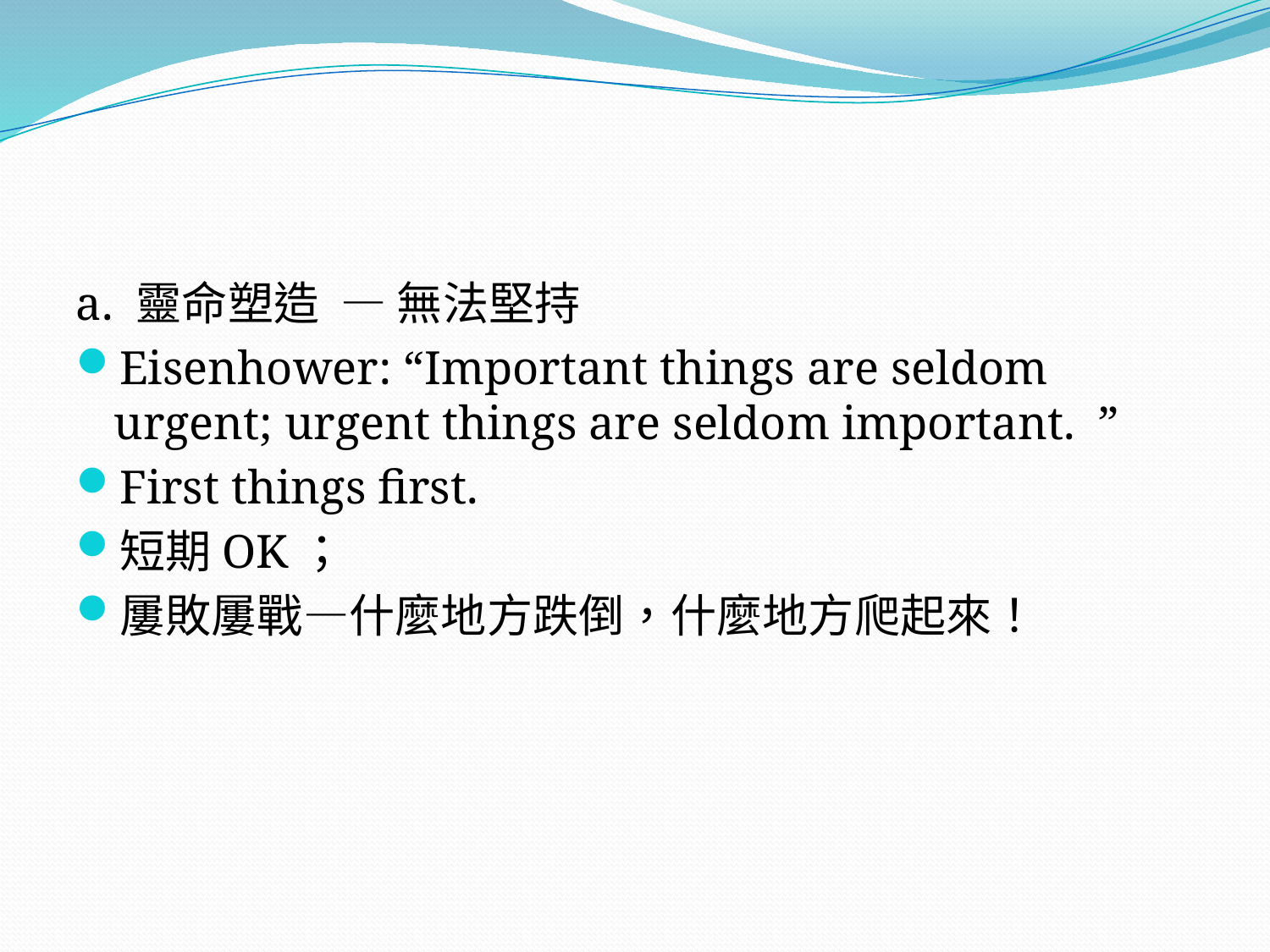

#
a. 靈命塑造  — 無法堅持
Eisenhower: “Important things are seldom urgent; urgent things are seldom important.  ”
First things first.
短期OK；
屢敗屢戰—什麼地方跌倒，什麼地方爬起來！